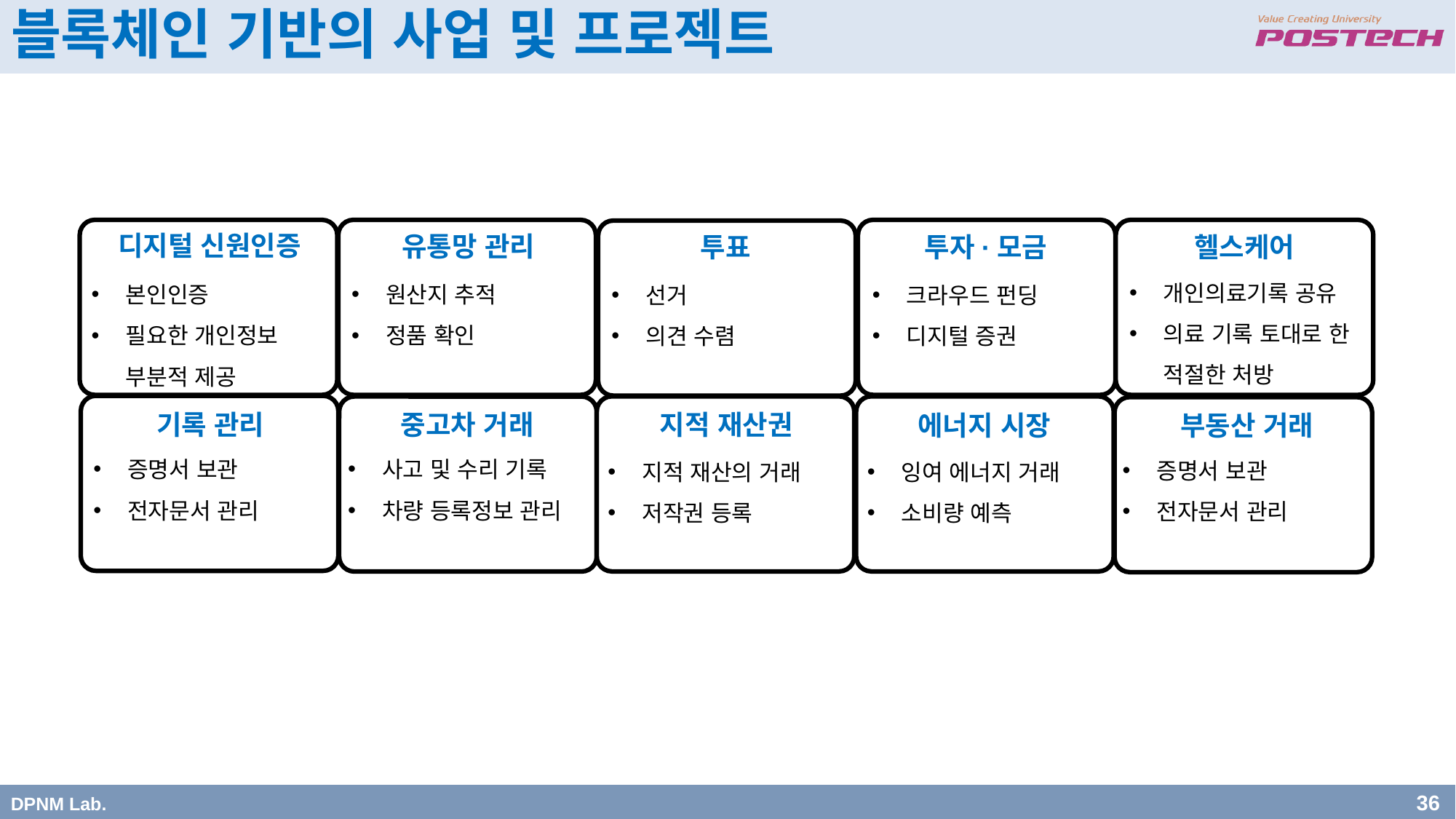

블록체인 기반의 사업 및 프로젝트

디지털 신원인증
유통망 관리
투표
투자·모금
헬스케어
개인의료기록 공유
의료 기록 토대로 한 적절한 처방
본인인증
필요한 개인정보  부분적 제공
원산지 추적
정품 확인
크라우드 펀딩
디지털 증권
선거
의견 수렴
중고차 거래
지적 재산권
기록 관리
에너지 시장
부동산 거래
사고 및 수리 기록
차량 등록정보 관리
증명서 보관
전자문서 관리
증명서 보관
전자문서 관리
지적 재산의 거래
저작권 등록
잉여 에너지 거래
소비량 예측